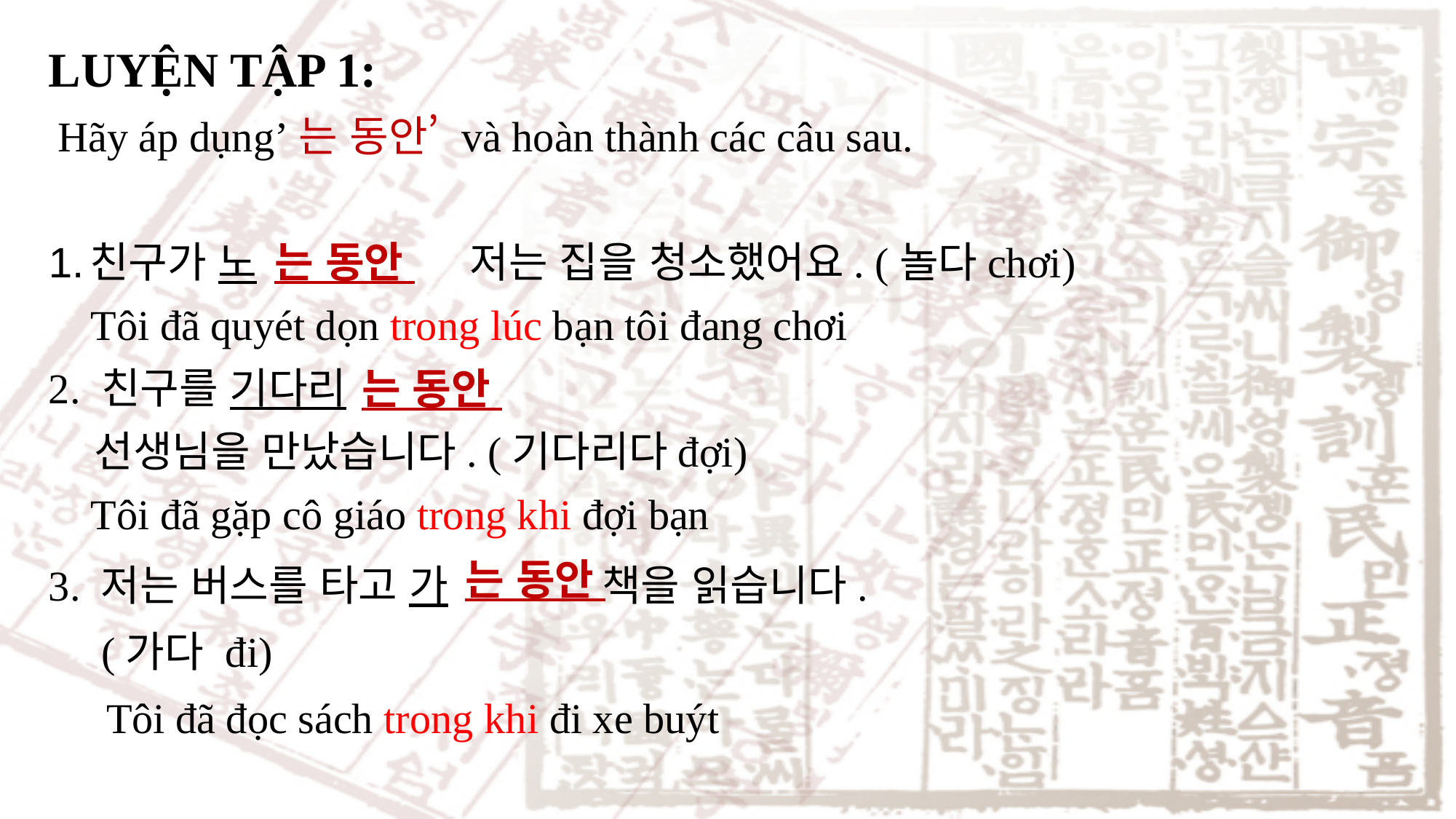

LUYỆN TẬP 1:
 Hãy áp dụng’는 동안’ và hoàn thành các câu sau.

친구가 노                  저는 집을 청소했어요. (놀다chơi)
    Tôi đã quyét dọn trong lúc bạn tôi đang chơi
2. 친구를 기다리
   선생님을 만났습니다. (기다리다đợi)
    Tôi đã gặp cô giáo trong khi đợi bạn
는 동안
는 동안
는 동안
3. 저는 버스를 타고 가             책을 읽습니다.
     (가다 đi)
Tôi đã đọc sách trong khi đi xe buýt